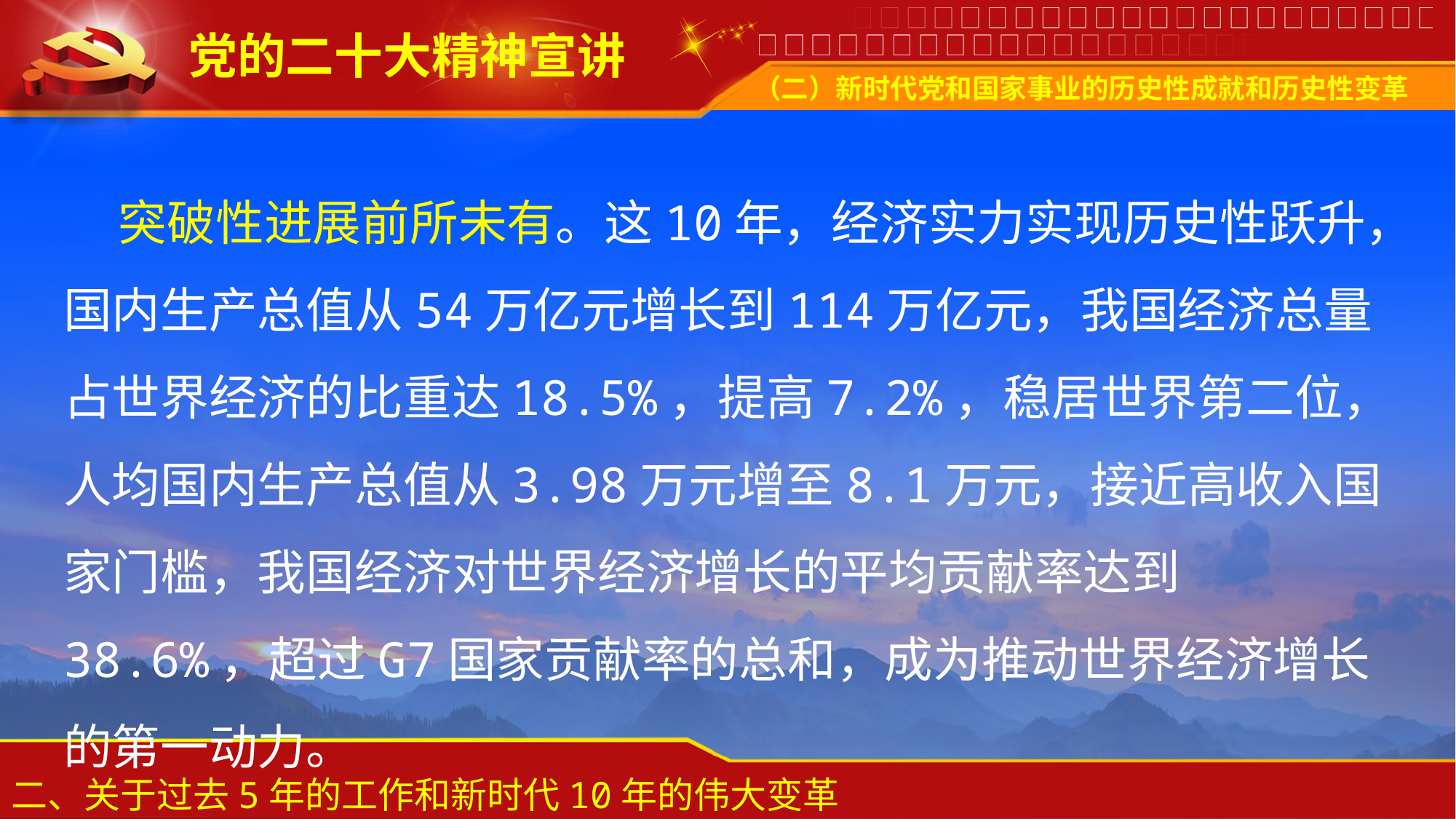

党的二十大精神宣讲
（二）新时代党和国家事业的历史性成就和历史性变革
    突破性进展前所未有。这10年，经济实力实现历史性跃升，国内生产总值从54万亿元增长到114万亿元，我国经济总量占世界经济的比重达18.5%，提高7.2%，稳居世界第二位，人均国内生产总值从3.98万元增至8.1万元，接近高收入国家门槛，我国经济对世界经济增长的平均贡献率达到38.6%，超过G7国家贡献率的总和，成为推动世界经济增长的第一动力。
二、关于过去5年的工作和新时代10年的伟大变革